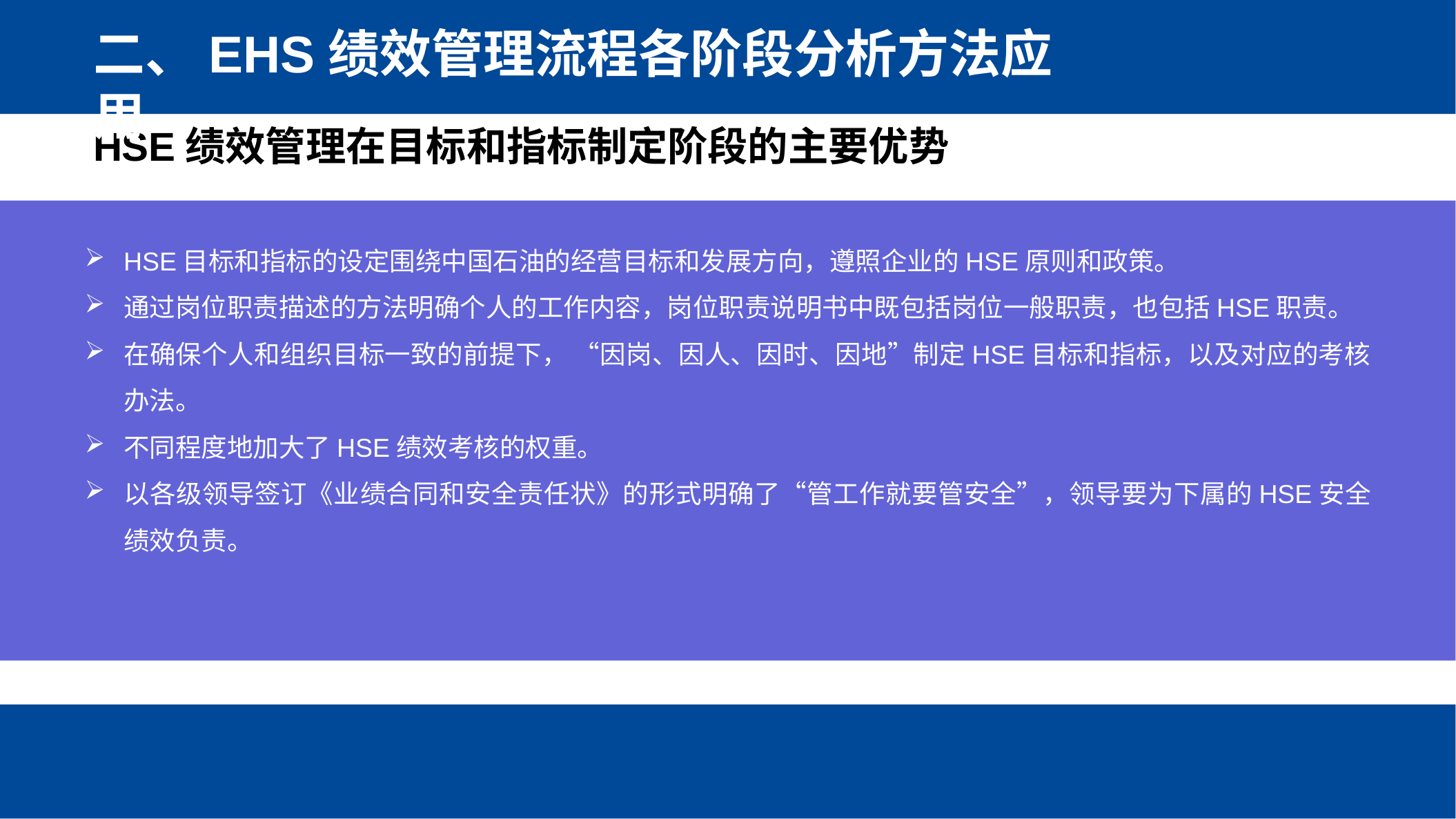

二、EHS绩效管理流程各阶段分析方法应用
HSE绩效管理在目标和指标制定阶段的主要优势

HSE目标和指标的设定围绕中国石油的经营目标和发展方向，遵照企业的HSE原则和政策。
通过岗位职责描述的方法明确个人的工作内容，岗位职责说明书中既包括岗位一般职责，也包括HSE职责。
在确保个人和组织目标一致的前提下， “因岗、因人、因时、因地”制定HSE目标和指标，以及对应的考核办法。
不同程度地加大了HSE绩效考核的权重。
以各级领导签订《业绩合同和安全责任状》的形式明确了“管工作就要管安全”，领导要为下属的HSE安全绩效负责。